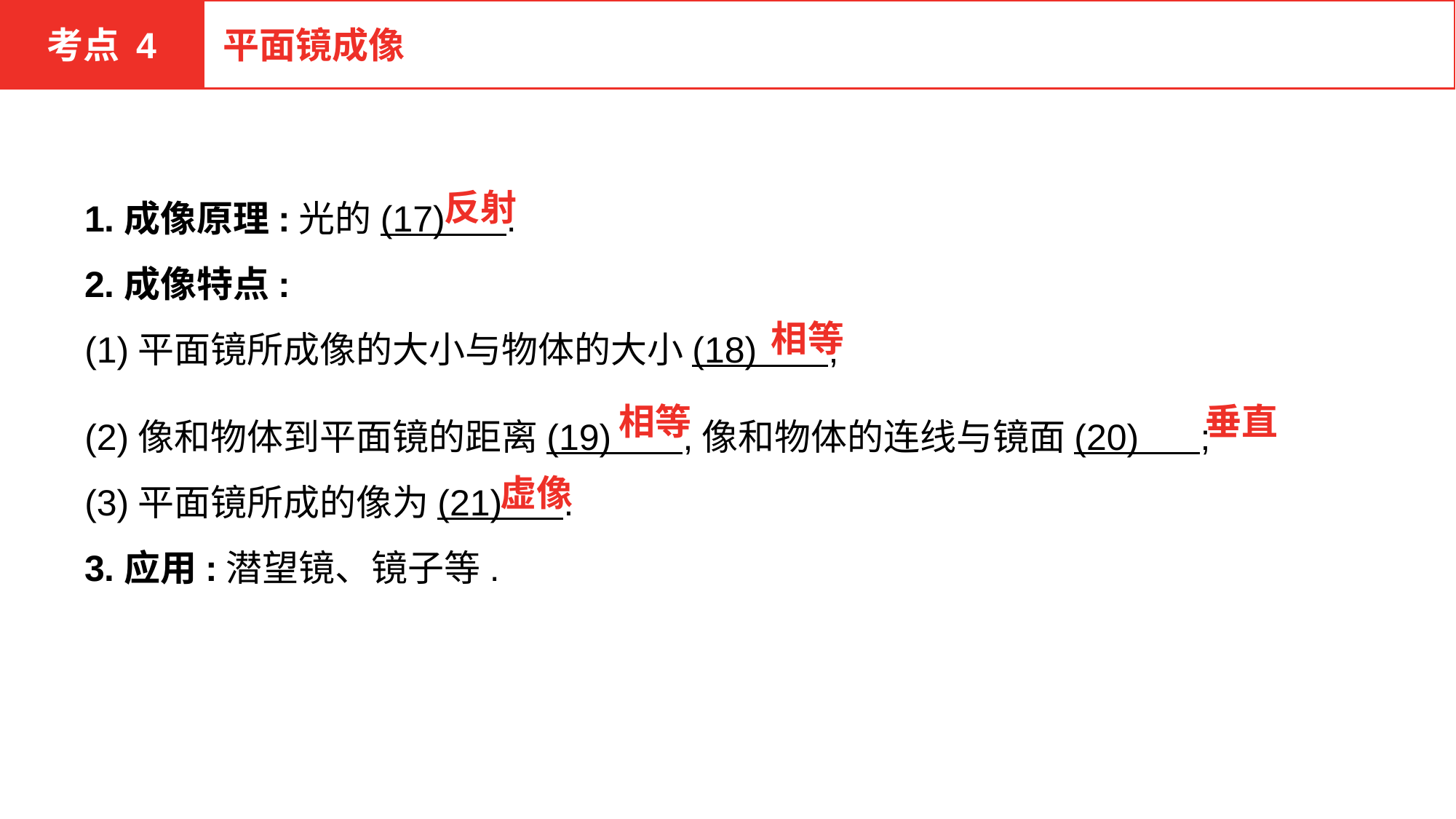

考点 4
平面镜成像
1.成像原理:光的(17)      .
2.成像特点:
(1)平面镜所成像的大小与物体的大小(18)       ;
(2)像和物体到平面镜的距离(19)       ,像和物体的连线与镜面(20)      ;
(3)平面镜所成的像为(21)      .
3.应用:潜望镜、镜子等.
反射
相等
相等
垂直
虚像